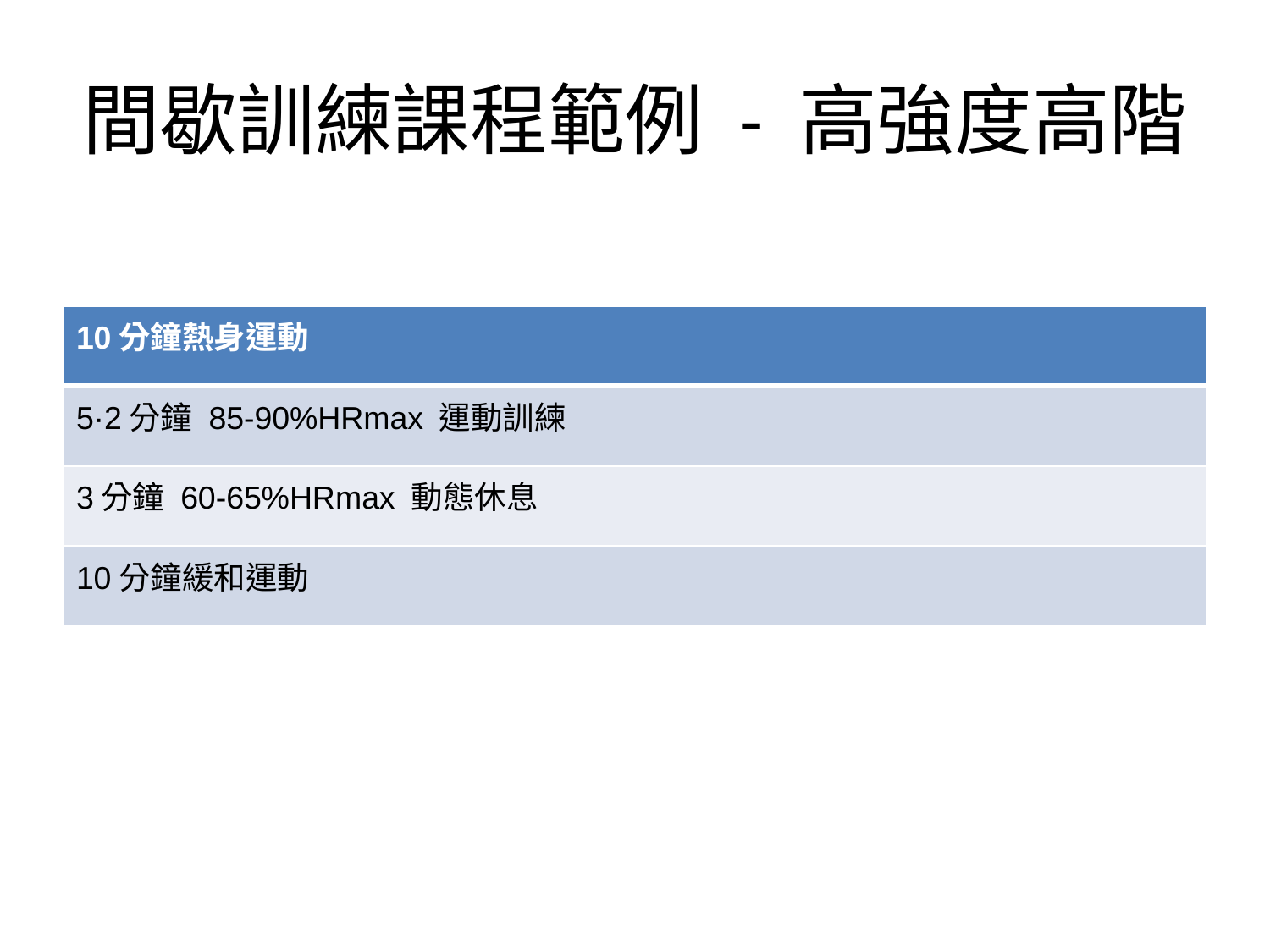

# 間歇訓練課程範例 - 高強度高階
| 10分鐘熱身運動 |
| --- |
| 5·2分鐘 85-90%HRmax 運動訓練 |
| 3分鐘 60-65%HRmax 動態休息 |
| 10分鐘緩和運動 |